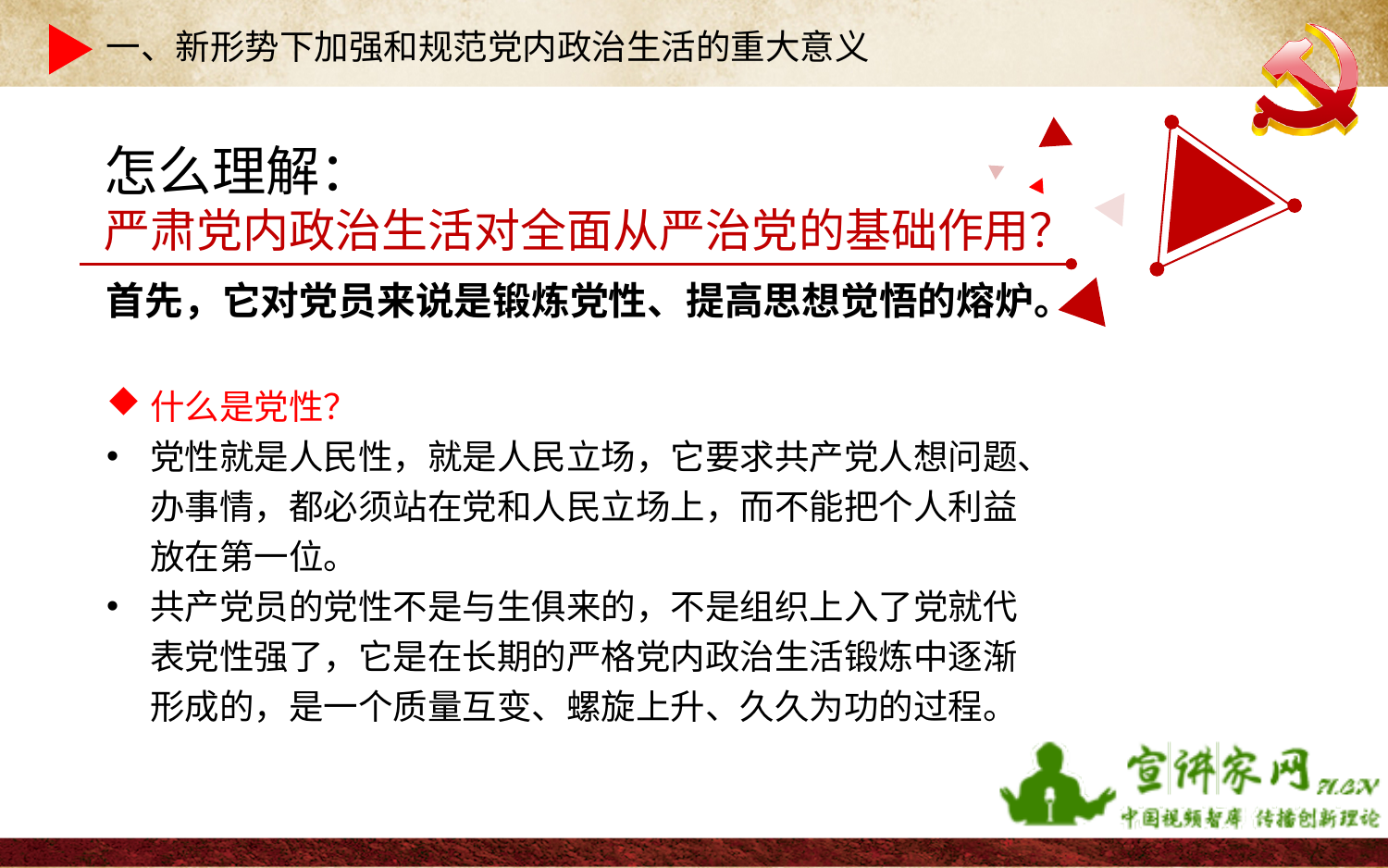

一、新形势下加强和规范党内政治生活的重大意义
怎么理解：
严肃党内政治生活对全面从严治党的基础作用？

首先，它对党员来说是锻炼党性、提高思想觉悟的熔炉。

什么是党性？
党性就是人民性，就是人民立场，它要求共产党人想问题、办事情，都必须站在党和人民立场上，而不能把个人利益放在第一位。
共产党员的党性不是与生俱来的，不是组织上入了党就代表党性强了，它是在长期的严格党内政治生活锻炼中逐渐形成的，是一个质量互变、螺旋上升、久久为功的过程。